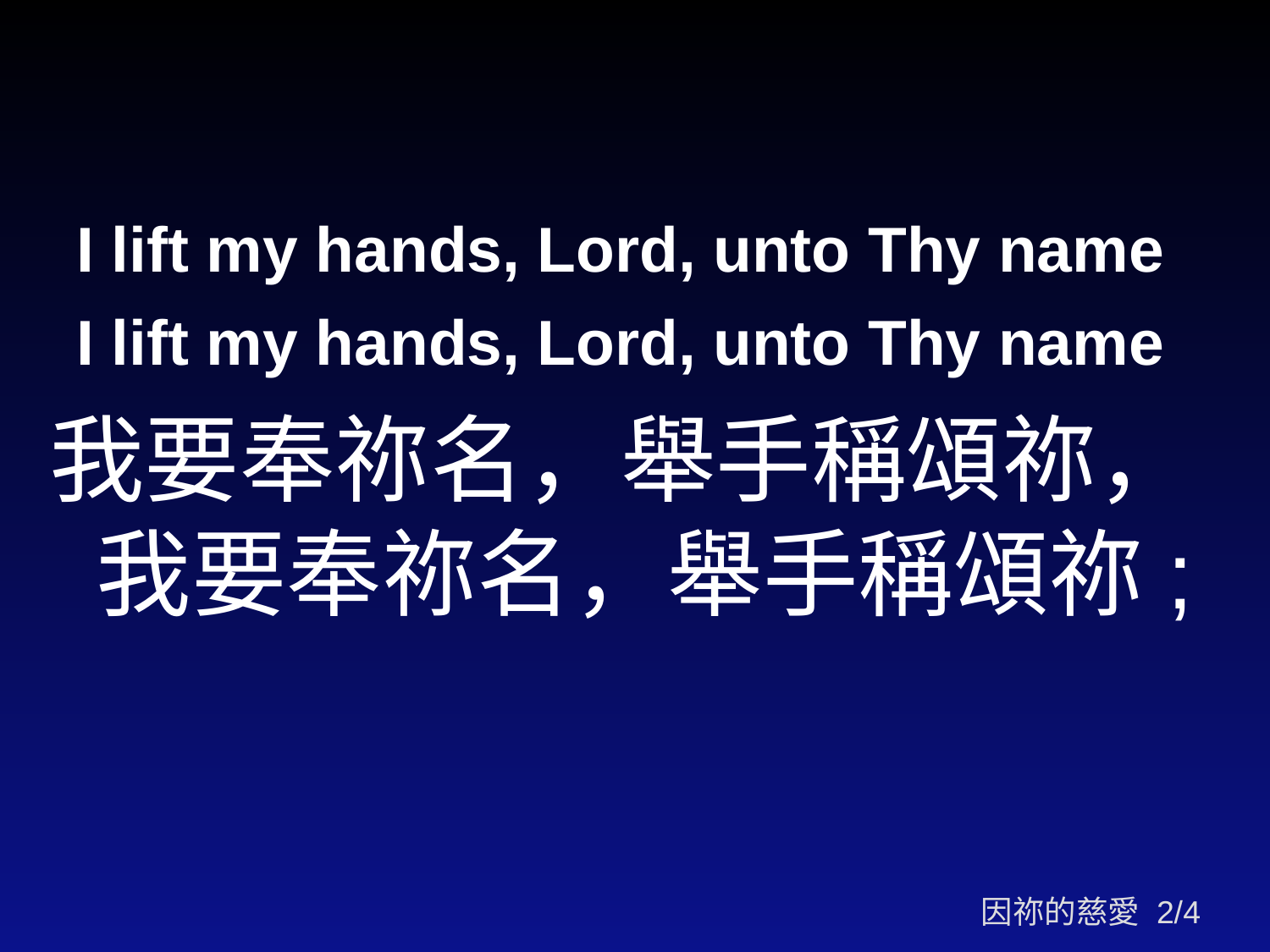

I lift my hands, Lord, unto Thy name
I lift my hands, Lord, unto Thy name
我要奉祢名，舉手稱頌祢，
我要奉祢名，舉手稱頌祢;
因祢的慈愛 2/4